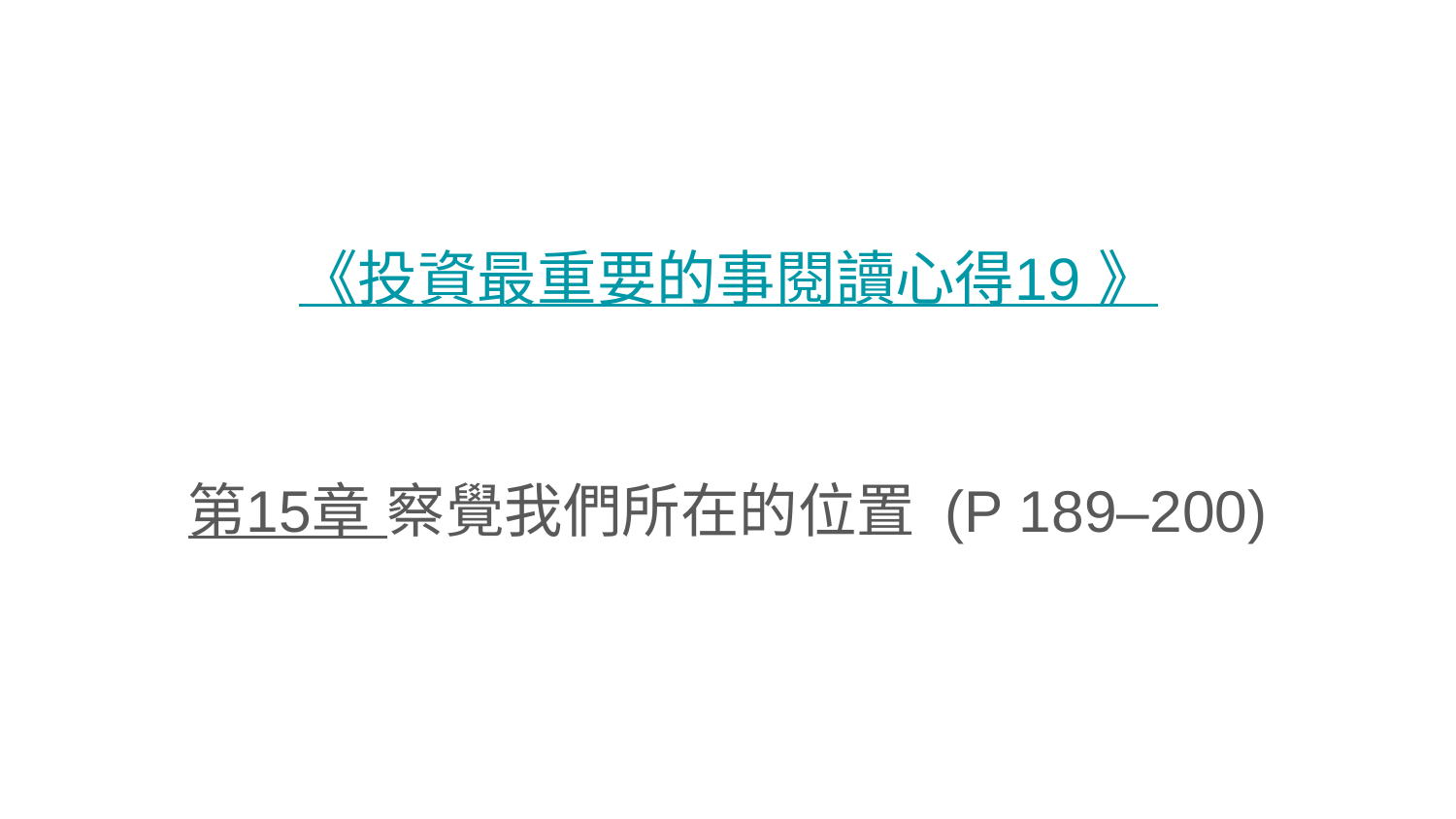

# 《投資最重要的事閱讀心得19 》

第15章 察覺我們所在的位置 (P 189–200)